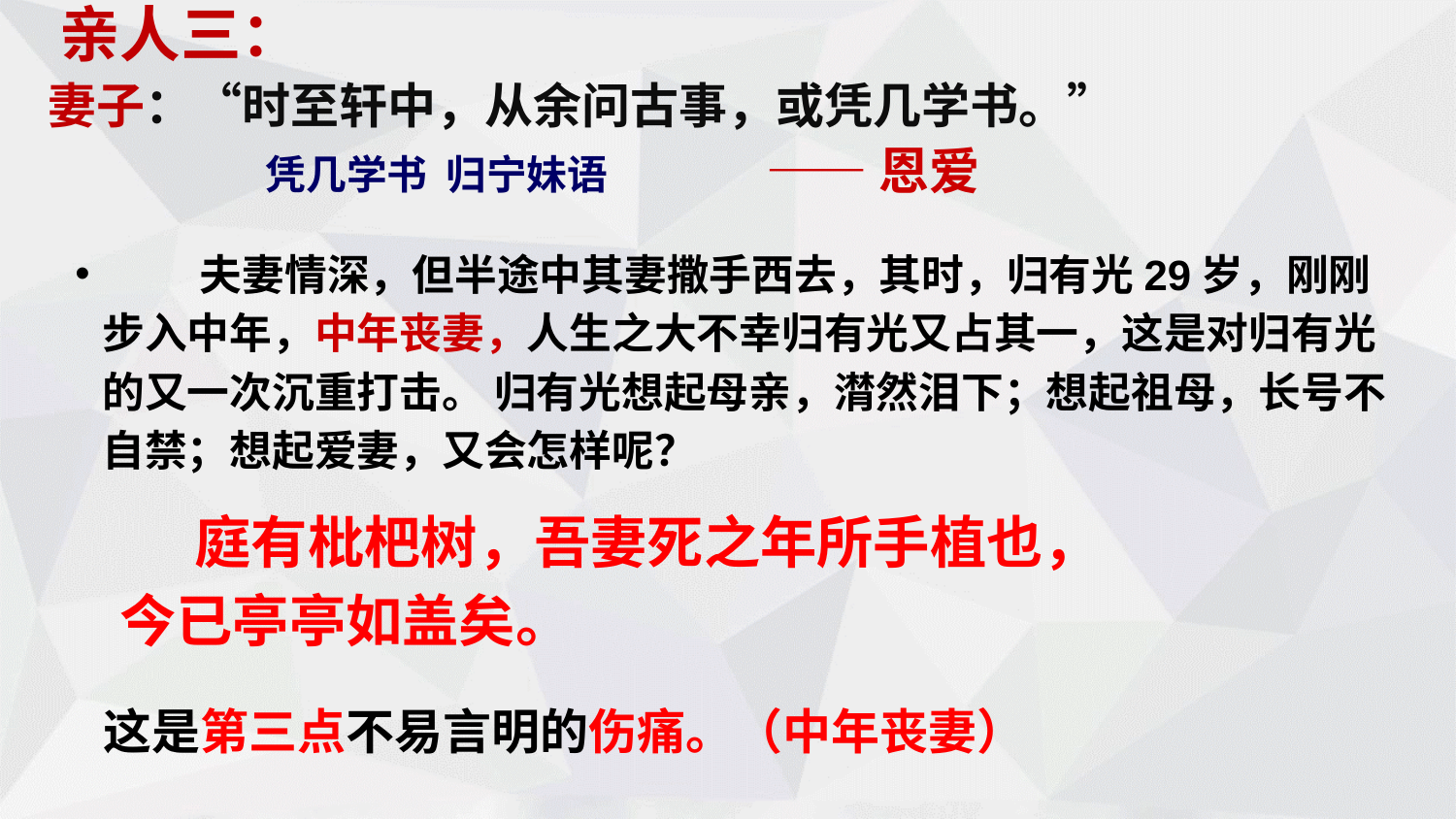

亲人三：
妻子：“时至轩中，从余问古事，或凭几学书。”
——恩爱
凭几学书  归宁妹语
         夫妻情深，但半途中其妻撒手西去，其时，归有光29岁，刚刚步入中年，中年丧妻，人生之大不幸归有光又占其一，这是对归有光的又一次沉重打击。 归有光想起母亲，潸然泪下；想起祖母，长号不自禁；想起爱妻，又会怎样呢？
      庭有枇杷树，吾妻死之年所手植也，
今已亭亭如盖矣。
这是第三点不易言明的伤痛。（中年丧妻）